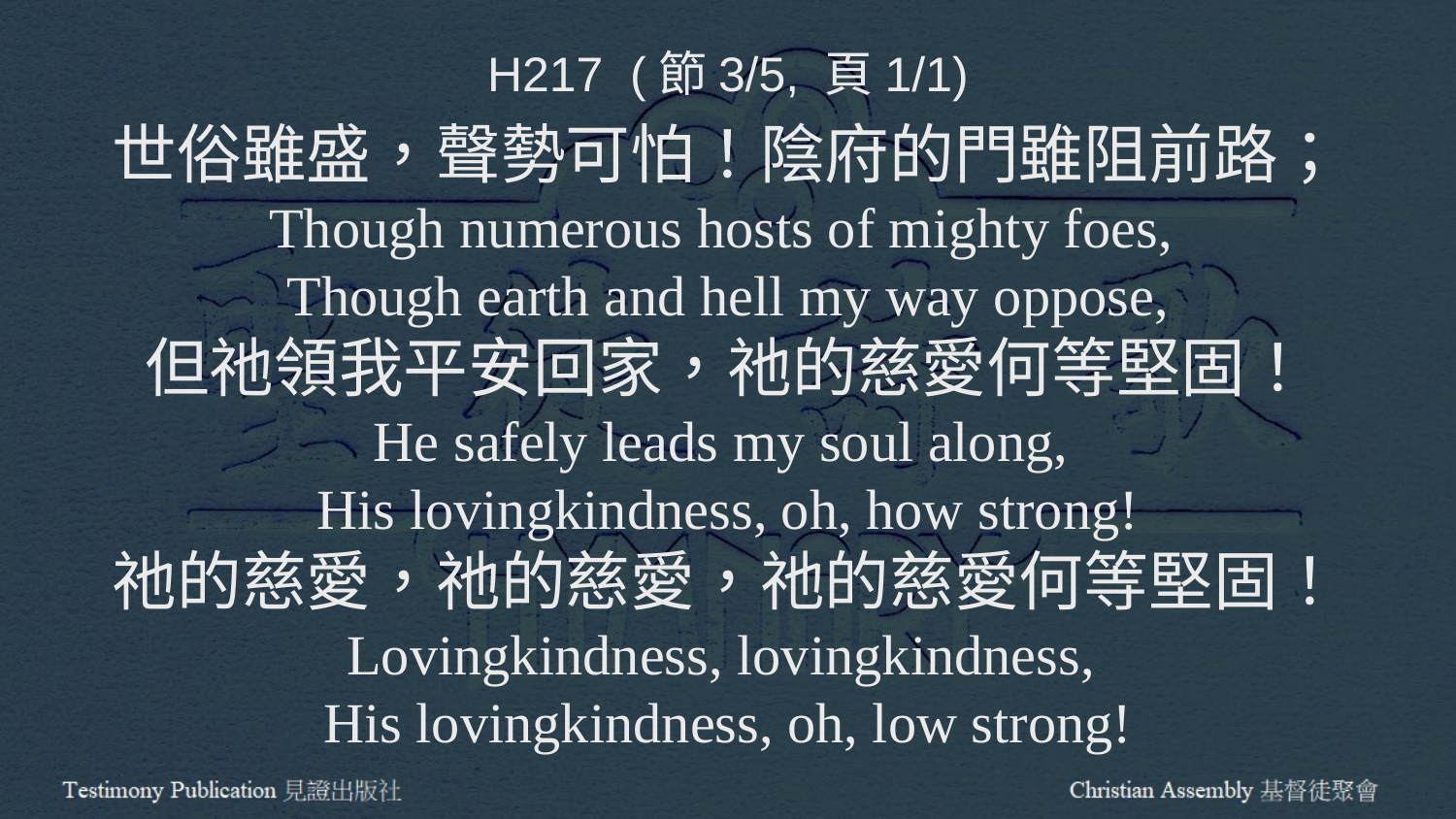

H217  (節3/5, 頁1/1)
世俗雖盛，聲勢可怕！陰府的門雖阻前路；
Though numerous hosts of mighty foes,
Though earth and hell my way oppose,
但祂領我平安回家，祂的慈愛何等堅固！
He safely leads my soul along,
His lovingkindness, oh, how strong!
祂的慈愛，祂的慈愛，祂的慈愛何等堅固！
Lovingkindness, lovingkindness,
His lovingkindness, oh, low strong!